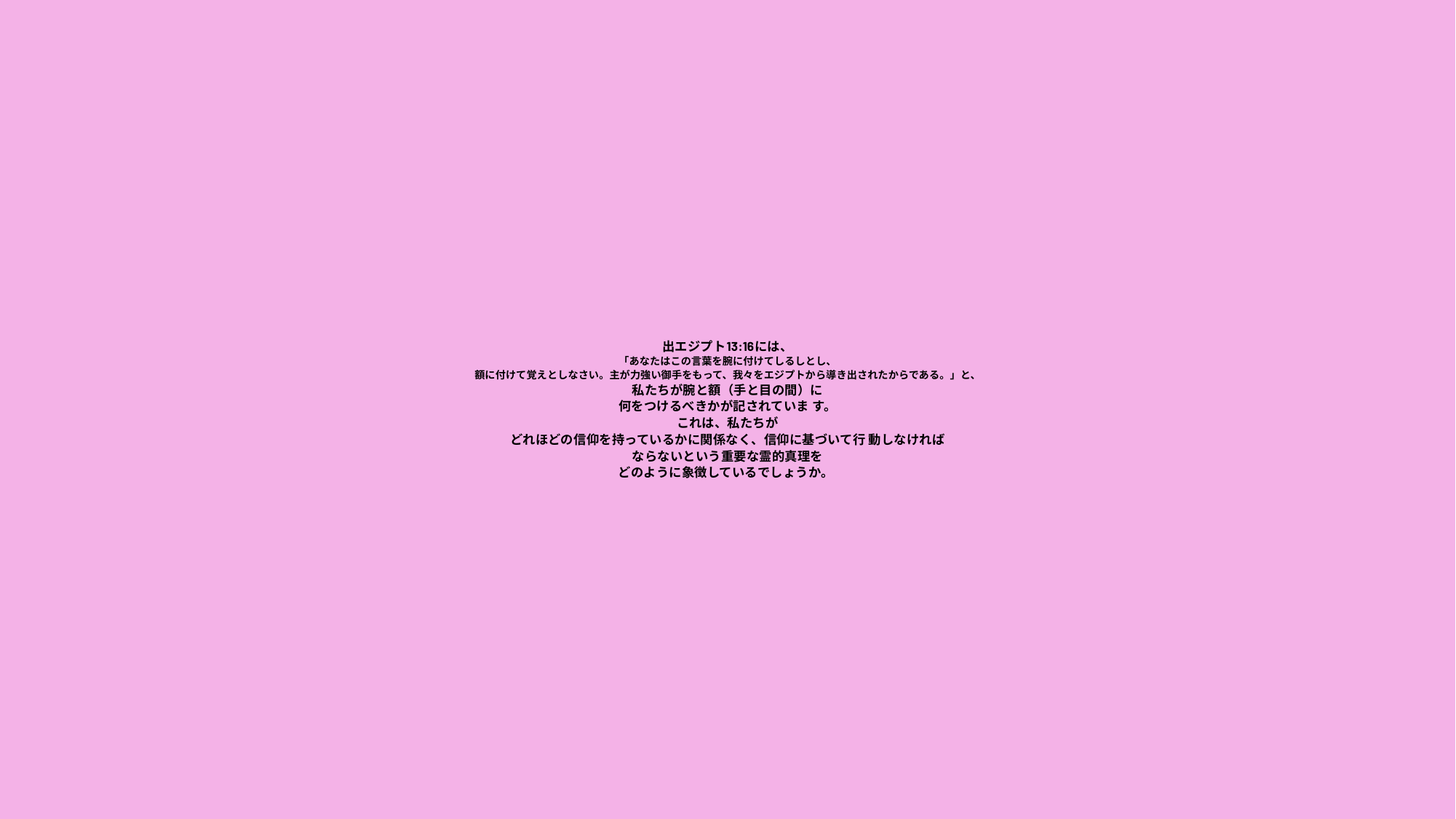

# 出エジプト13:16には、 「あなたはこの言葉を腕に付けてしるしとし、 額に付けて覚えとしなさい。主が力強い御手をもって、我々をエジプトから導き出されたからである。」と、 私たちが腕と額（手と目の間）に 何をつけるべきかが記されていま す。 これは、私たちが どれほどの信仰を持っているかに関係なく、信仰に基づいて行 動しなければ ならないという重要な霊的真理を どのように象徴しているでしょうか。